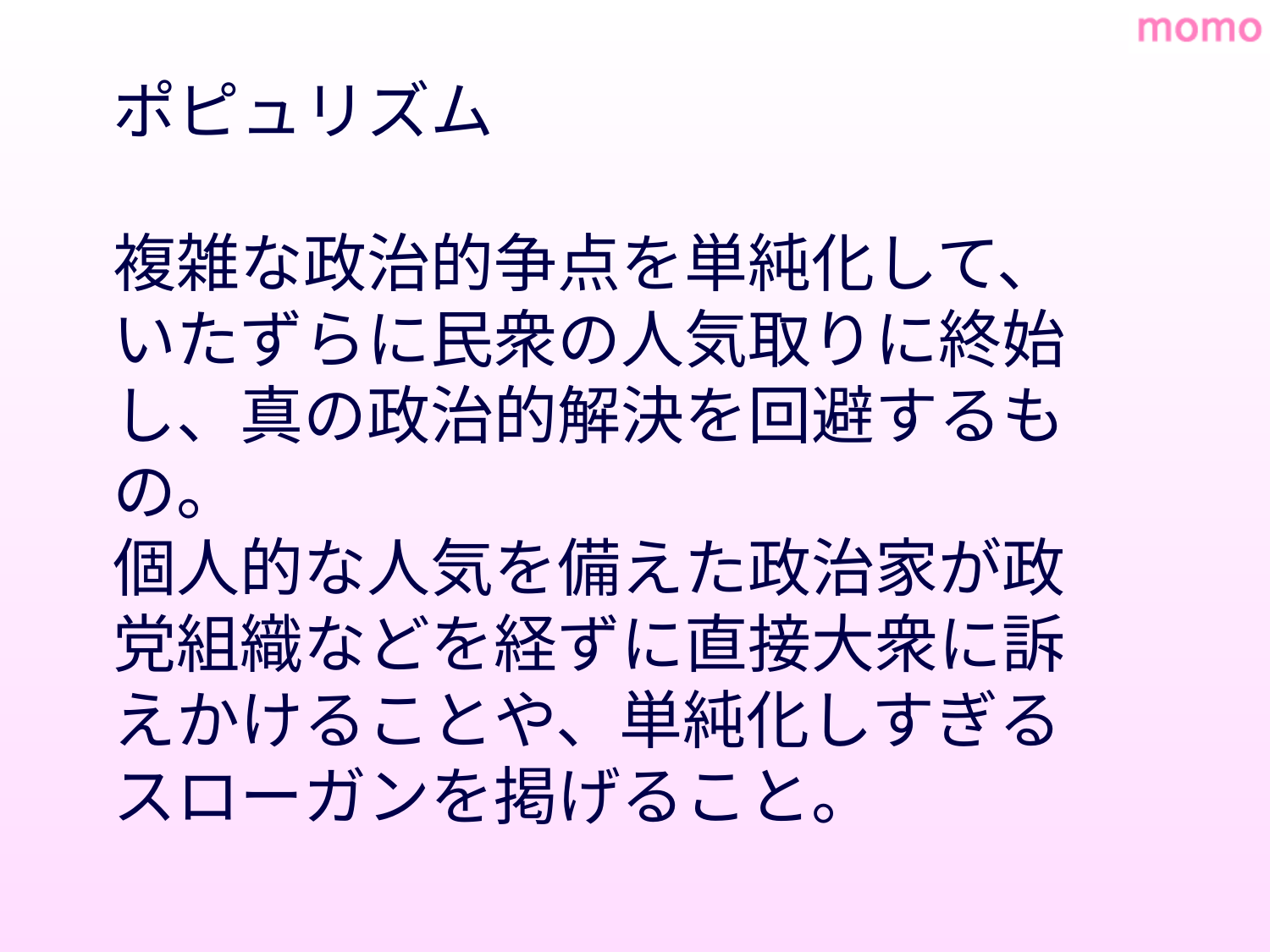

# ポピュリズム 複雑な政治的争点を単純化して、いたずらに民衆の人気取りに終始し、真の政治的解決を回避するもの。 個人的な人気を備えた政治家が政党組織などを経ずに直接大衆に訴えかけることや、単純化しすぎるスローガンを掲げること。